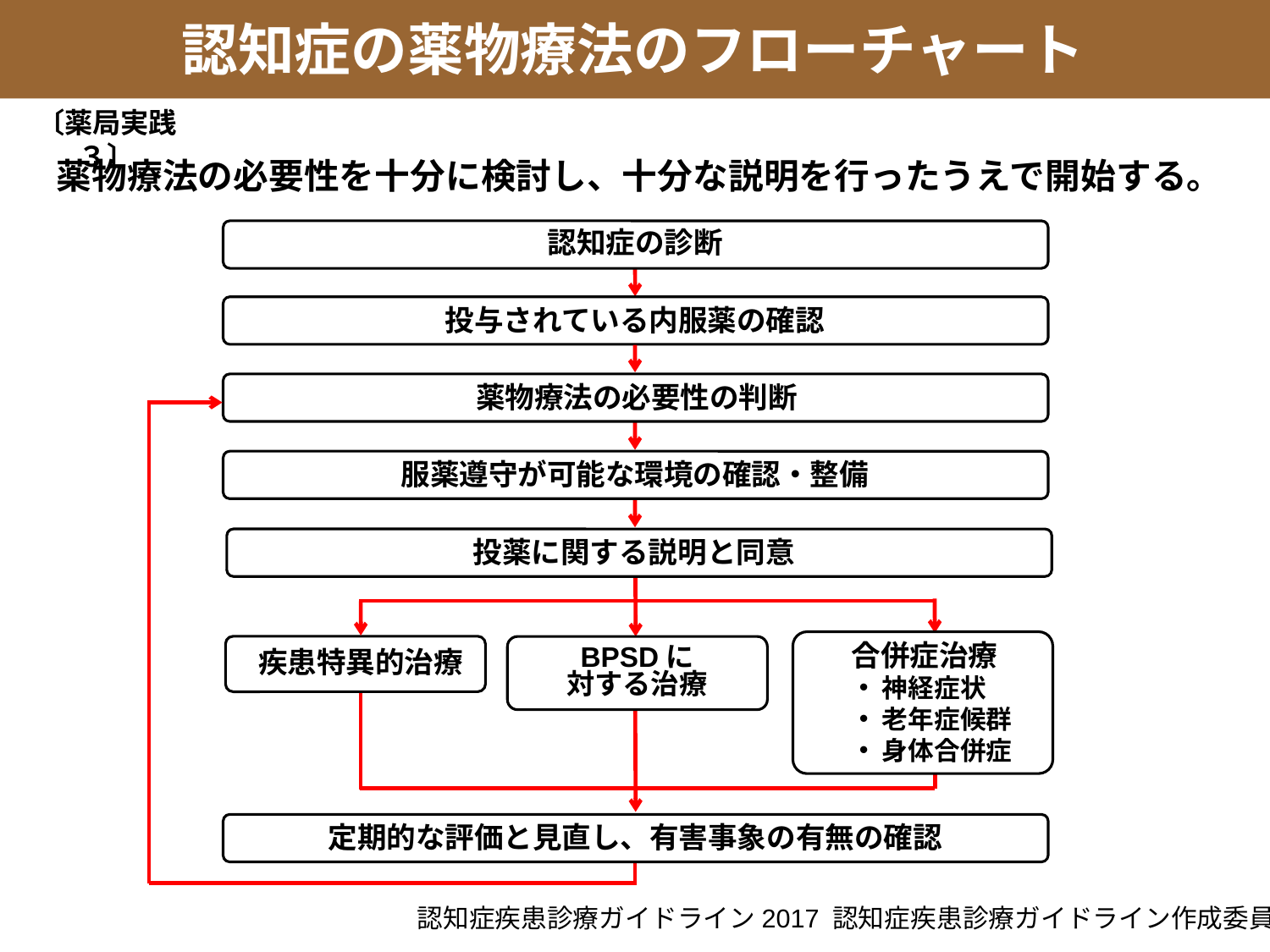

認知症の薬物療法のフローチャート
〔薬局実践３〕
薬物療法の必要性を十分に検討し、十分な説明を行ったうえで開始する。

認知症の診断

投与されている内服薬の確認

薬物療法の必要性の判断

服薬遵守が可能な環境の確認・整備

投薬に関する説明と同意

合併症治療
神経症状
老年症候群
身体合併症

BPSDに
対する治療
疾患特異的治療

定期的な評価と見直し、有害事象の有無の確認
認知症疾患診療ガイドライン2017 認知症疾患診療ガイドライン作成委員会